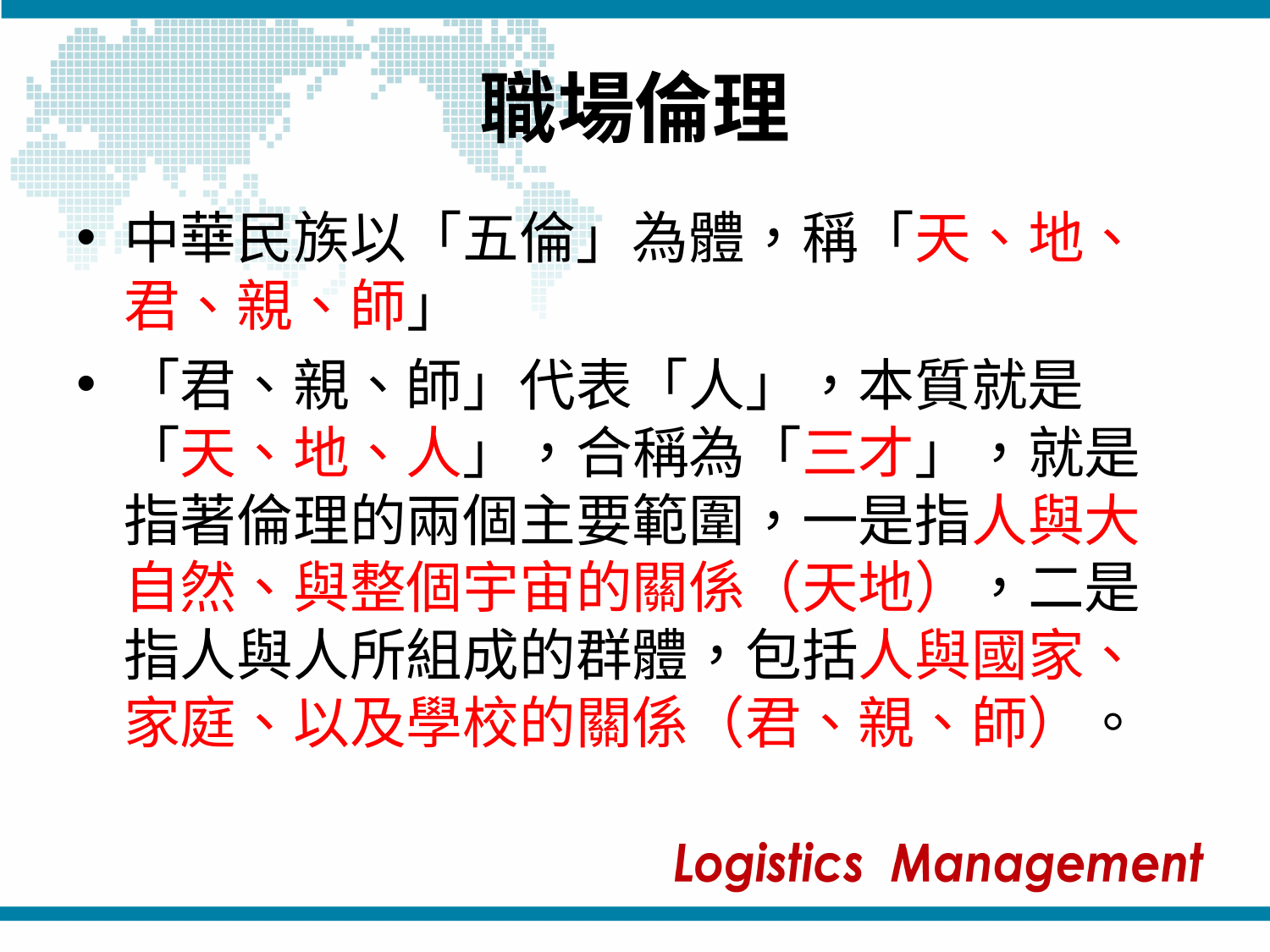

# 職場倫理
中華民族以「五倫」為體，稱「天、地、君、親、師」
「君、親、師」代表「人」，本質就是「天、地、人」，合稱為「三才」，就是指著倫理的兩個主要範圍，一是指人與大自然、與整個宇宙的關係（天地），二是指人與人所組成的群體，包括人與國家、家庭、以及學校的關係（君、親、師）。